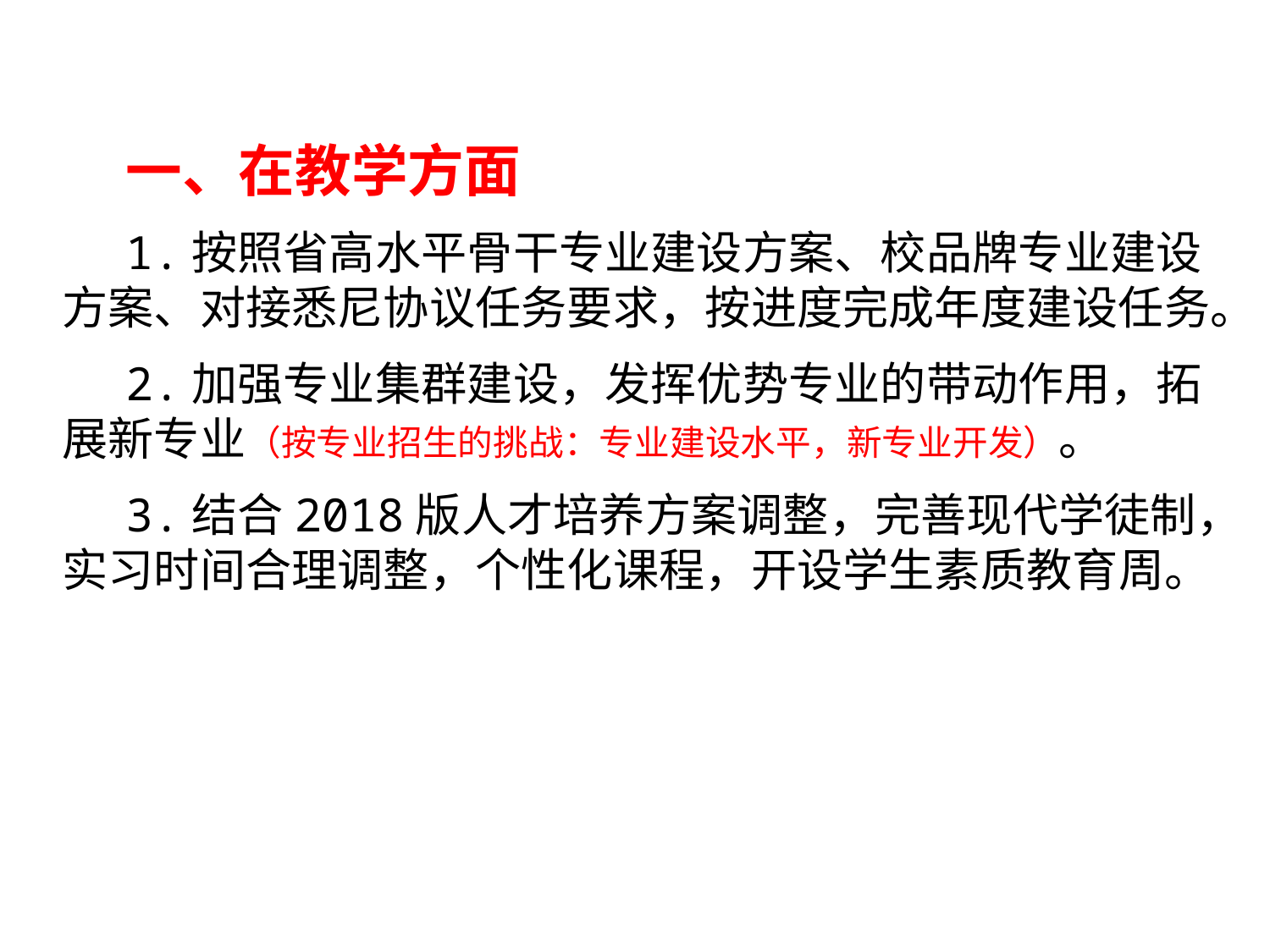

一、在教学方面
1.按照省高水平骨干专业建设方案、校品牌专业建设方案、对接悉尼协议任务要求，按进度完成年度建设任务。
2.加强专业集群建设，发挥优势专业的带动作用，拓展新专业（按专业招生的挑战：专业建设水平，新专业开发）。
3.结合2018版人才培养方案调整，完善现代学徒制，实习时间合理调整，个性化课程，开设学生素质教育周。